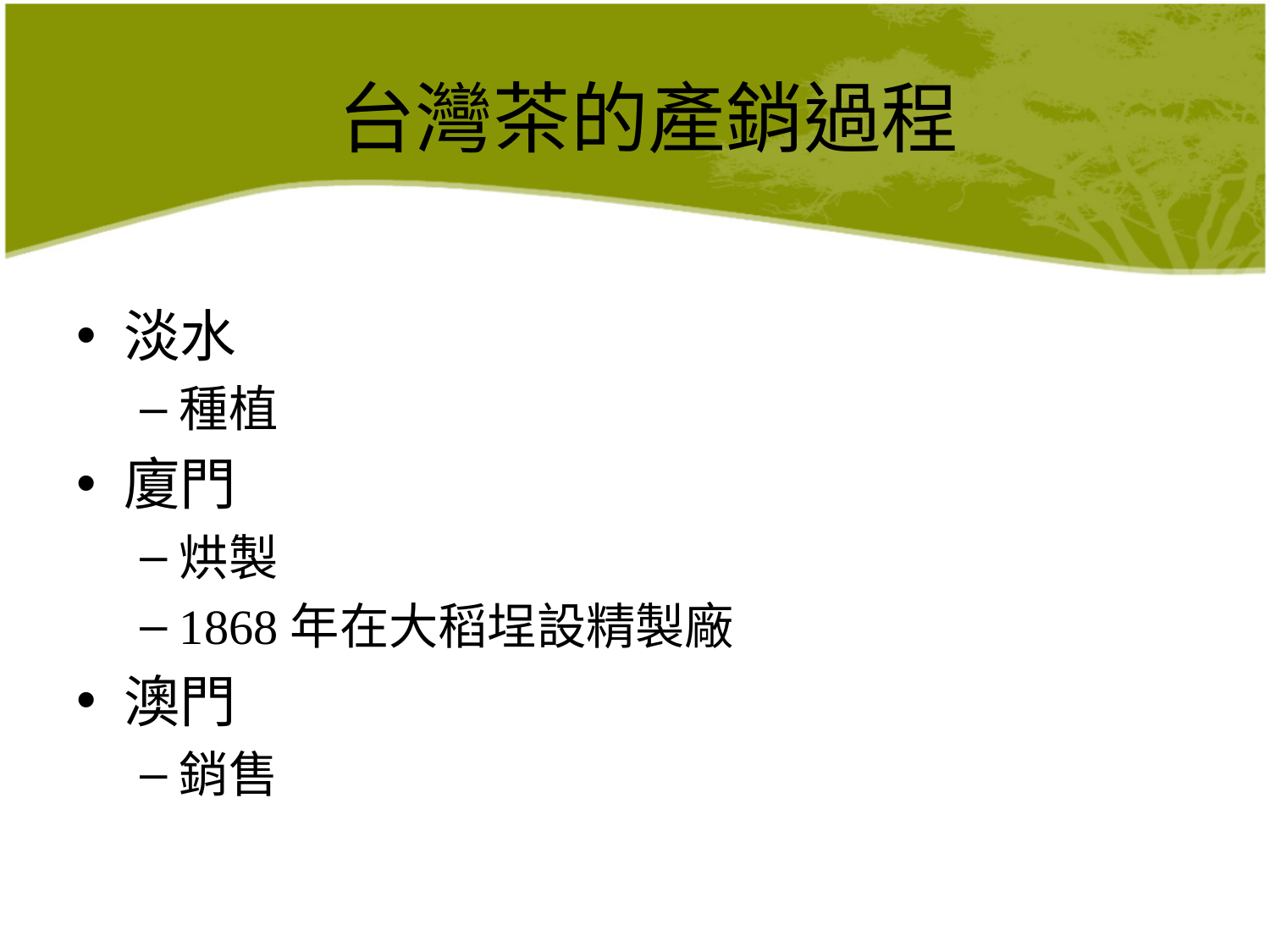

# 台灣茶的產銷過程
淡水
種植
廈門
烘製
1868年在大稻埕設精製廠
澳門
銷售